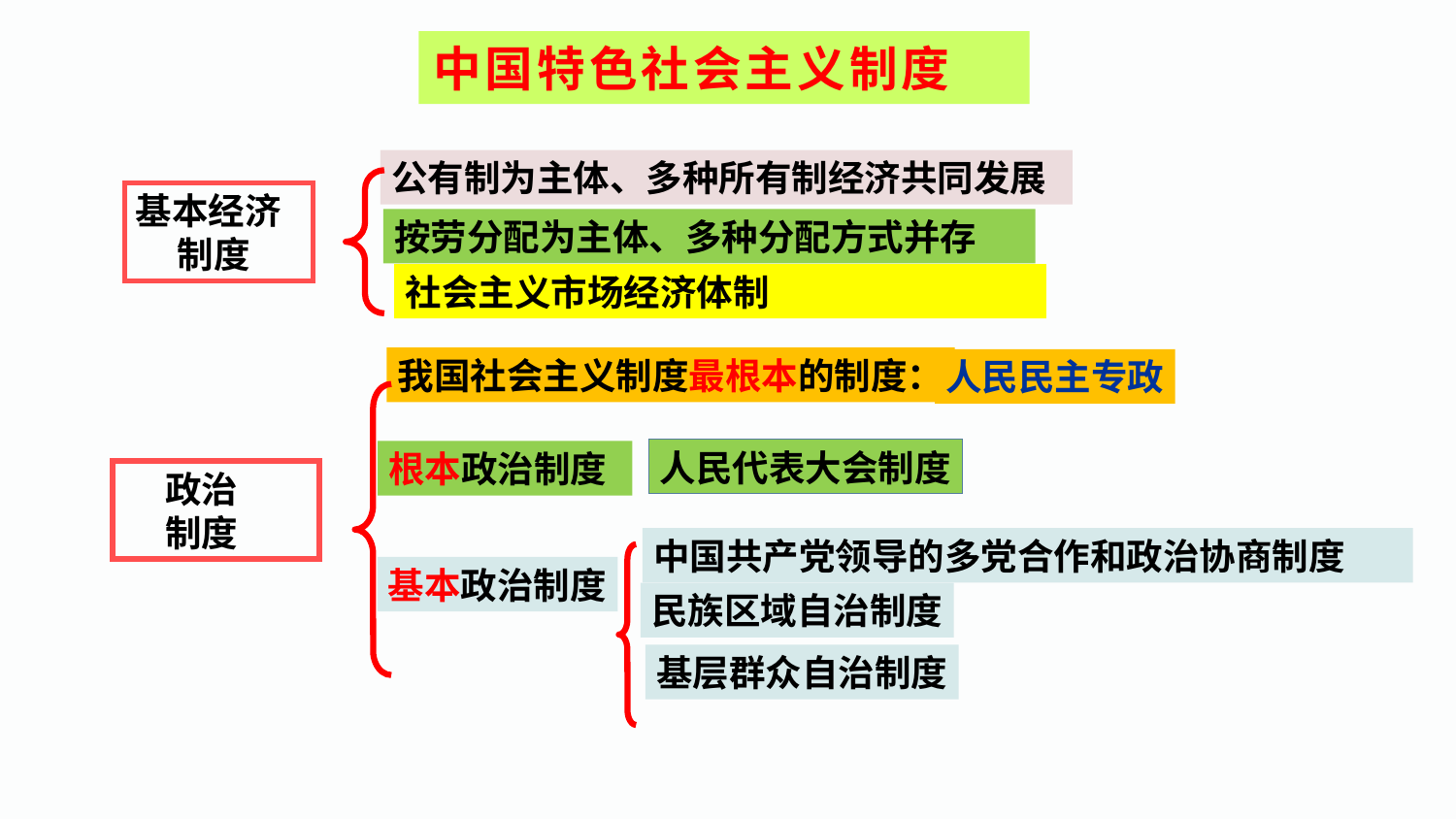

中国特色社会主义制度
公有制为主体、多种所有制经济共同发展

基本经济
    制度
按劳分配为主体、多种分配方式并存
社会主义市场经济体制
我国社会主义制度最根本的制度：
人民民主专政

人民代表大会制度
根本政治制度
    政治
    制度
中国共产党领导的多党合作和政治协商制度

基本政治制度
民族区域自治制度
基层群众自治制度